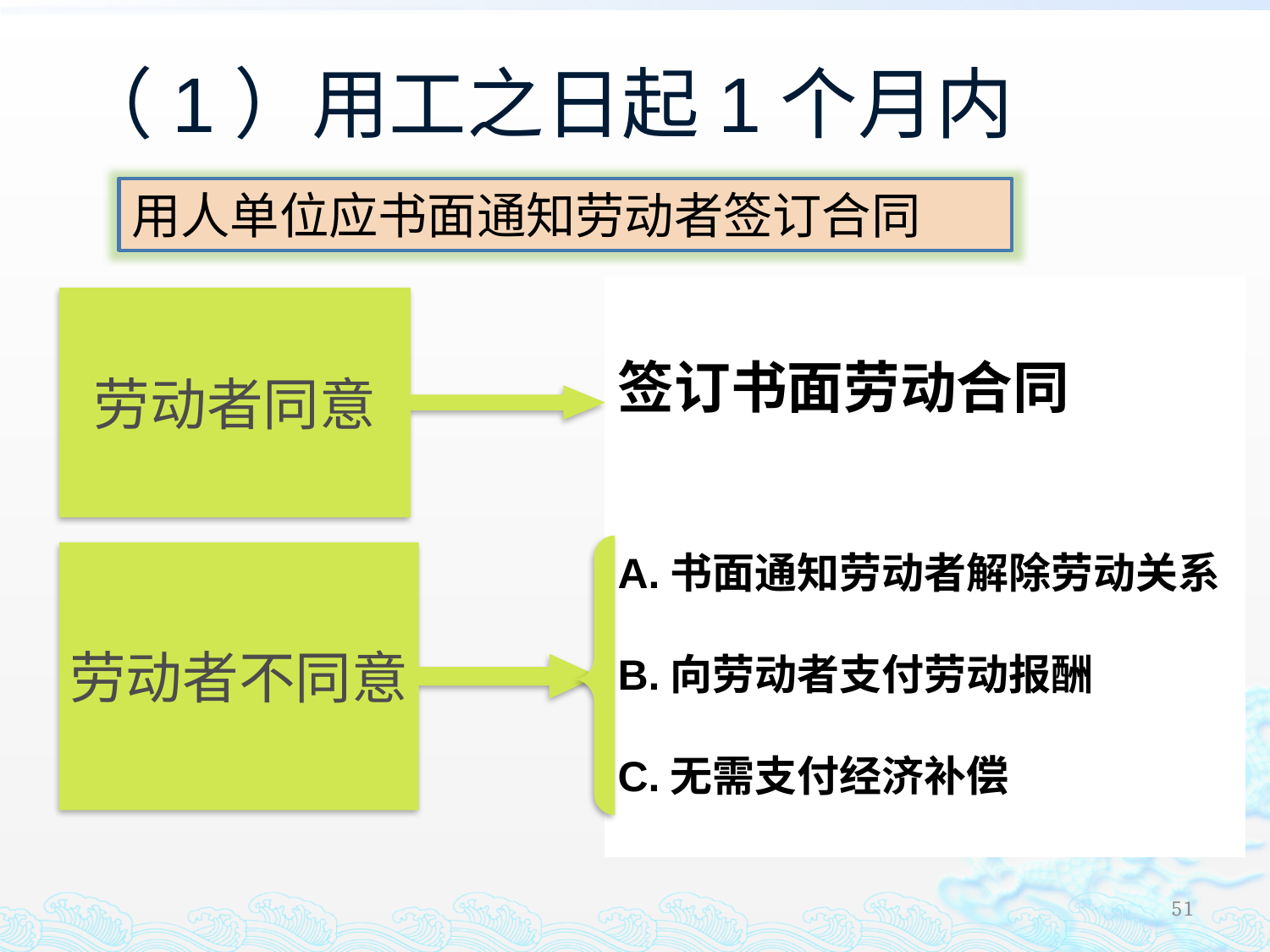

# （1）用工之日起1个月内
用人单位应书面通知劳动者签订合同

签订书面劳动合同

A.书面通知劳动者解除劳动关系

B.向劳动者支付劳动报酬

C.无需支付经济补偿

劳动者同意

劳动者不同意
51